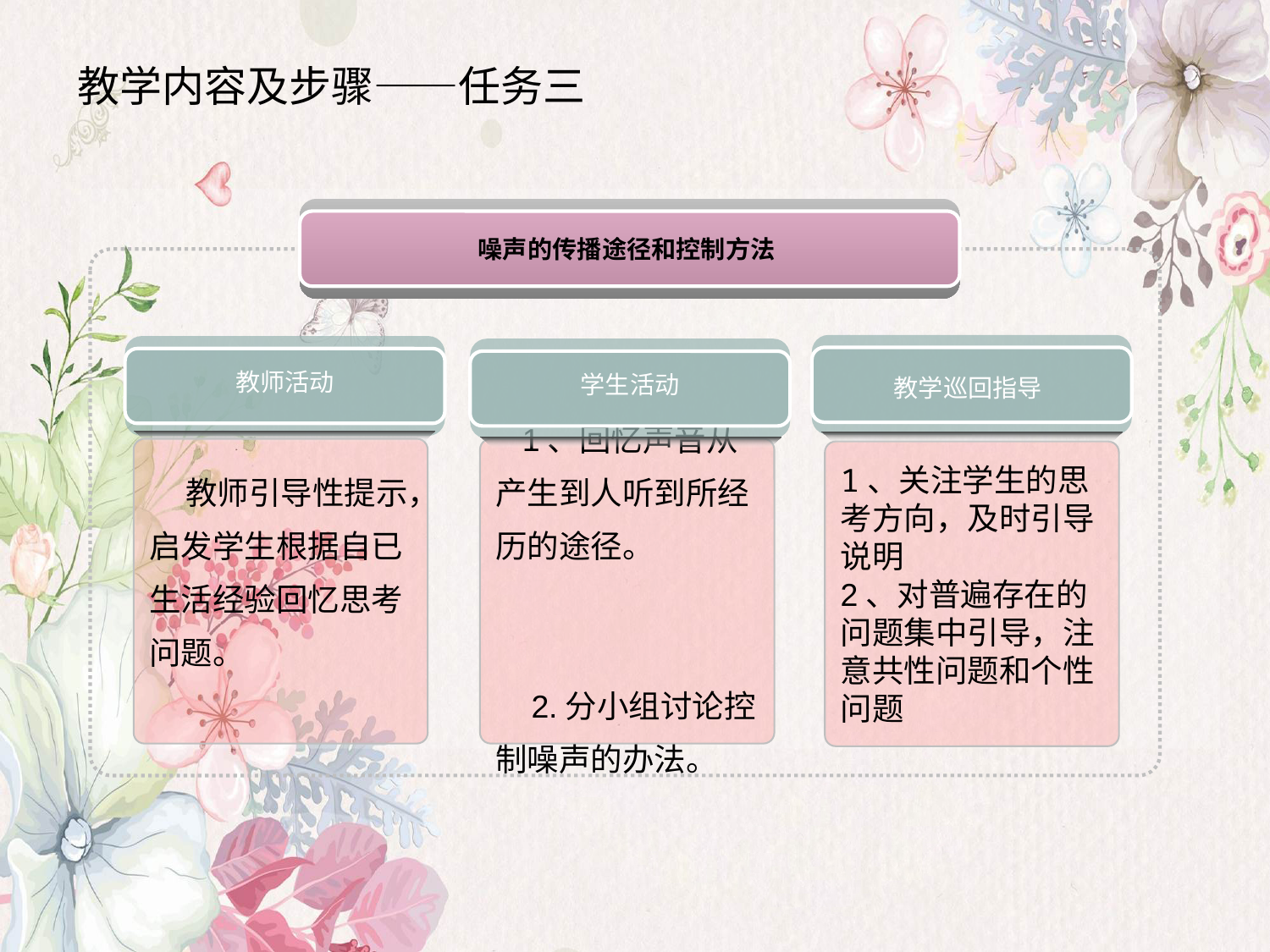

# 教学内容及步骤——任务三

噪声的传播途径和控制方法

教学巡回指导

教师活动

学生活动

    教师引导性提示，启发学生根据自已生活经验回忆思考问题。

   1、回忆声音从产生到人听到所经历的途径。
    2.分小组讨论控制噪声的办法。
1、关注学生的思考方向，及时引导说明
2、对普遍存在的问题集中引导，注意共性问题和个性问题